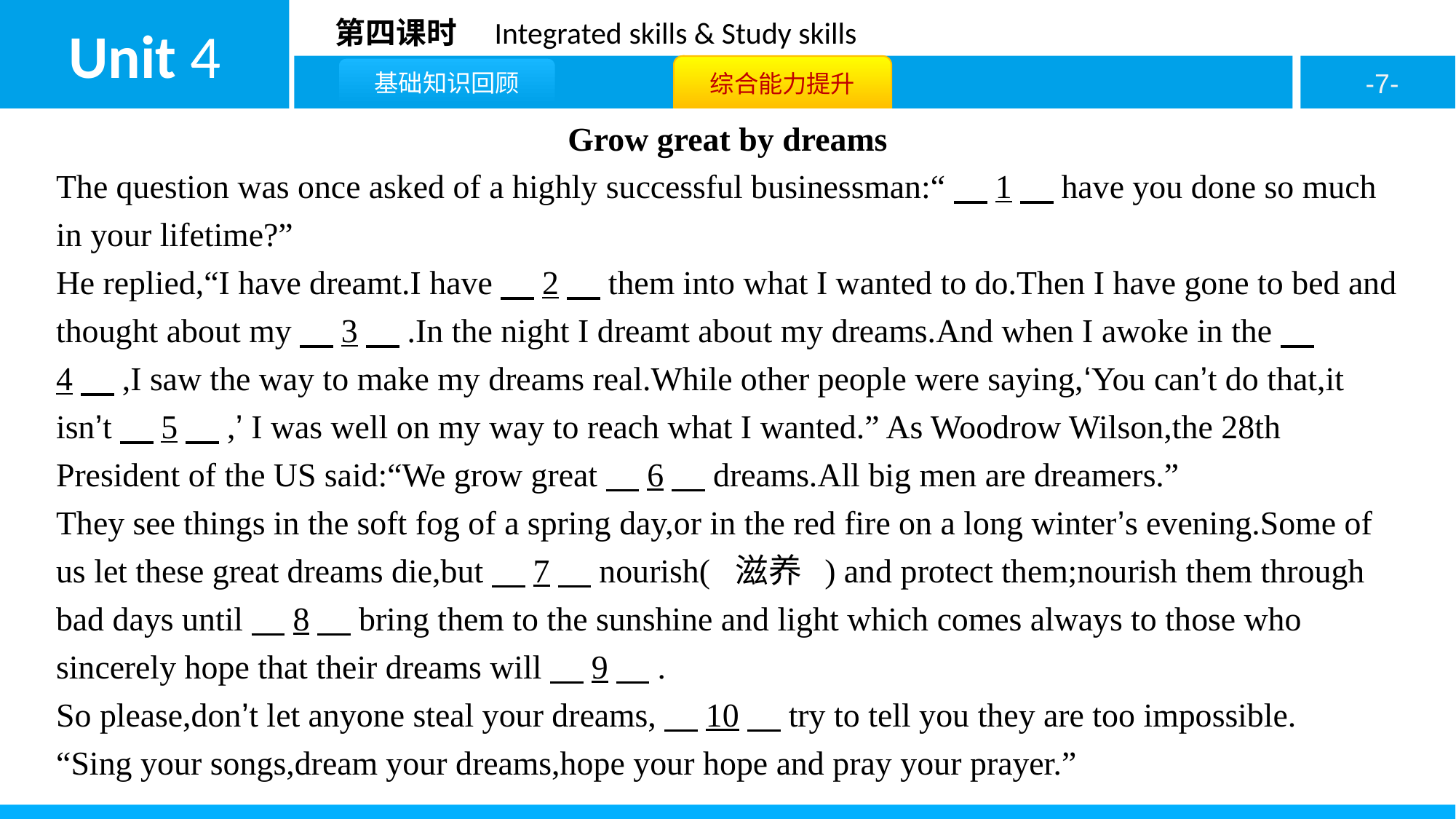

Grow great by dreams
The question was once asked of a highly successful businessman:“　1　have you done so much in your lifetime?”
He replied,“I have dreamt.I have　2　them into what I wanted to do.Then I have gone to bed and thought about my　3　.In the night I dreamt about my dreams.And when I awoke in the　4　,I saw the way to make my dreams real.While other people were saying,‘You can’t do that,it isn’t　5　,’ I was well on my way to reach what I wanted.” As Woodrow Wilson,the 28th President of the US said:“We grow great　6　dreams.All big men are dreamers.”
They see things in the soft fog of a spring day,or in the red fire on a long winter’s evening.Some of us let these great dreams die,but　7　nourish(  滋养  ) and protect them;nourish them through bad days until　8　bring them to the sunshine and light which comes always to those who sincerely hope that their dreams will　9　.
So please,don’t let anyone steal your dreams,　10　try to tell you they are too impossible.
“Sing your songs,dream your dreams,hope your hope and pray your prayer.”